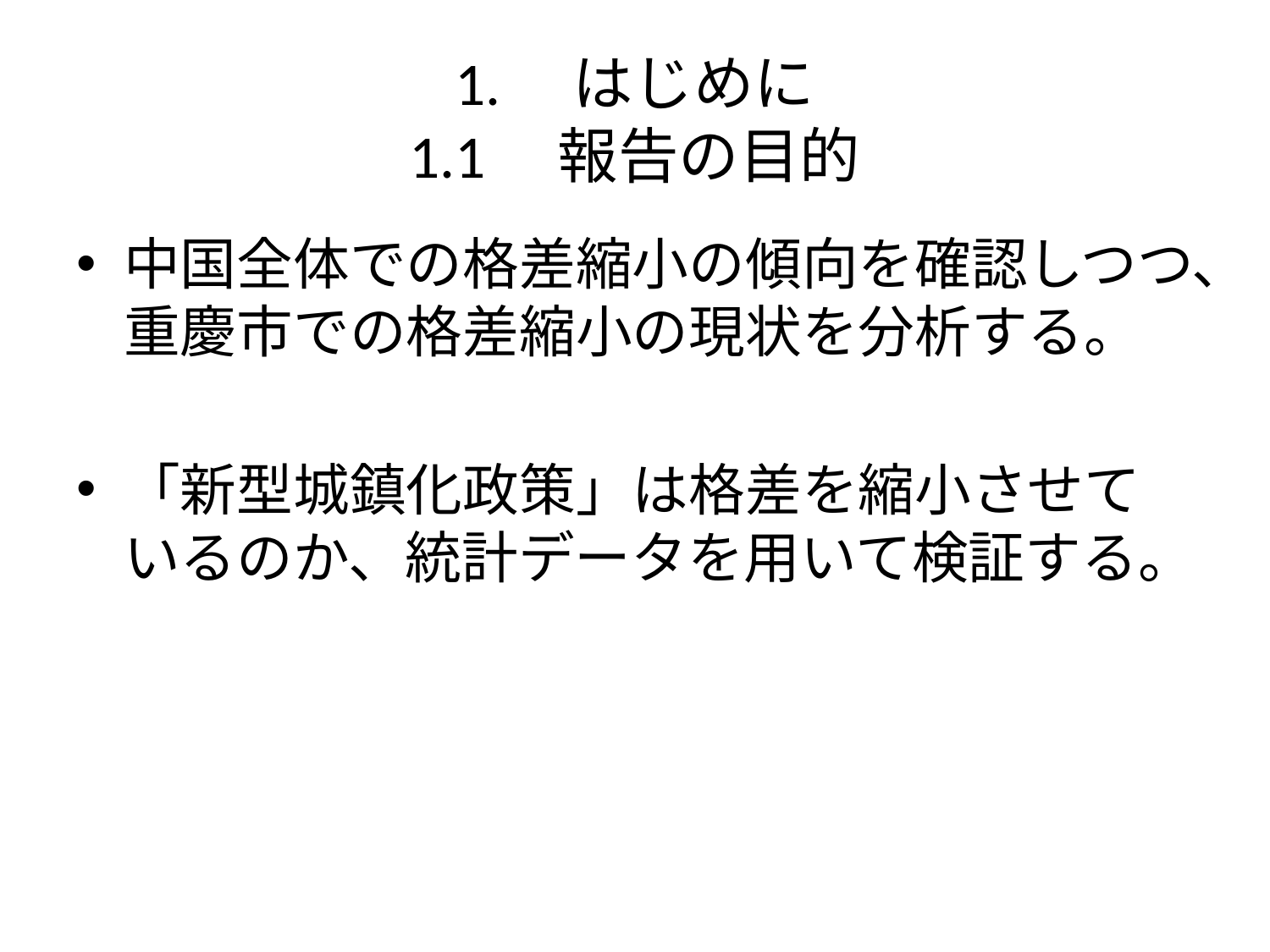

# 1.　はじめに 1.1　報告の目的
中国全体での格差縮小の傾向を確認しつつ、重慶市での格差縮小の現状を分析する。

「新型城鎮化政策」は格差を縮小させているのか、統計データを用いて検証する。